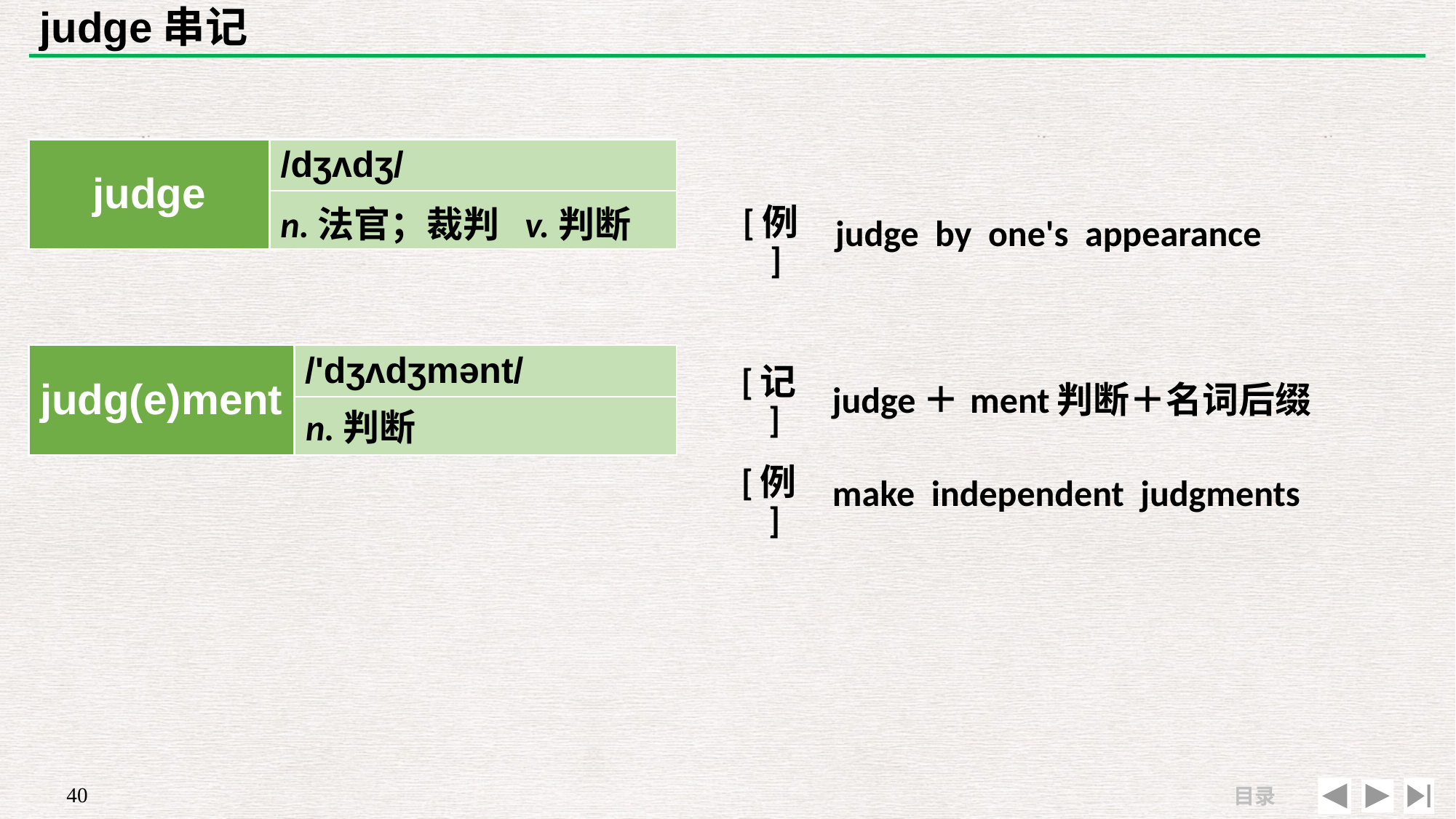

# judge串记

| judge | /dʒʌdʒ/ |
| --- | --- |
|  |  |
|  |  |
| --- | --- |
| [例] | judge by one's appearance |
n.法官；裁判  v.判断
| judg(e)ment | /'dʒʌdʒmənt/ |
| --- | --- |
|  |  |
| [记] | judge＋ment判断＋名词后缀 |
| --- | --- |
| [例] | make independent judgments |
n.判断